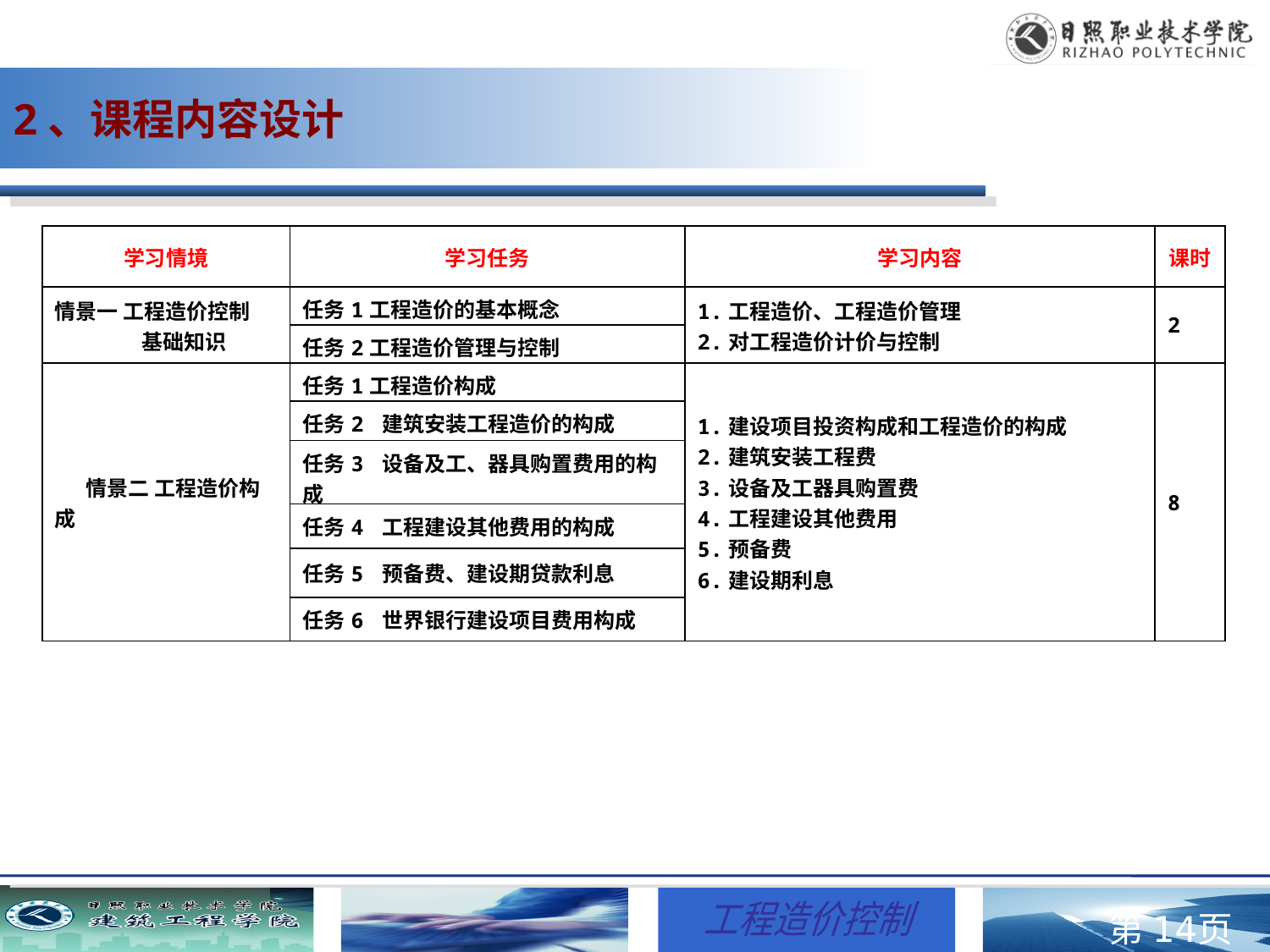

2、课程内容设计
| 学习情境 | 学习任务 | 学习内容 | 课时 |
| --- | --- | --- | --- |
| 情景一 工程造价控制 基础知识 | 任务1工程造价的基本概念 | 1.工程造价、工程造价管理 2.对工程造价计价与控制 | 2 |
|  | 任务2工程造价管理与控制 |  |  |
| 情景二 工程造价构成 | 任务1工程造价构成 | 1.建设项目投资构成和工程造价的构成 2.建筑安装工程费 3.设备及工器具购置费 4.工程建设其他费用 5.预备费 6.建设期利息 | 8 |
|  | 任务2 建筑安装工程造价的构成 |  |  |
|  | 任务3 设备及工、器具购置费用的构成 |  |  |
|  | 任务4 工程建设其他费用的构成 |  |  |
|  | 任务5 预备费、建设期贷款利息 |  |  |
|  | 任务6 世界银行建设项目费用构成 |  |  |

第14页